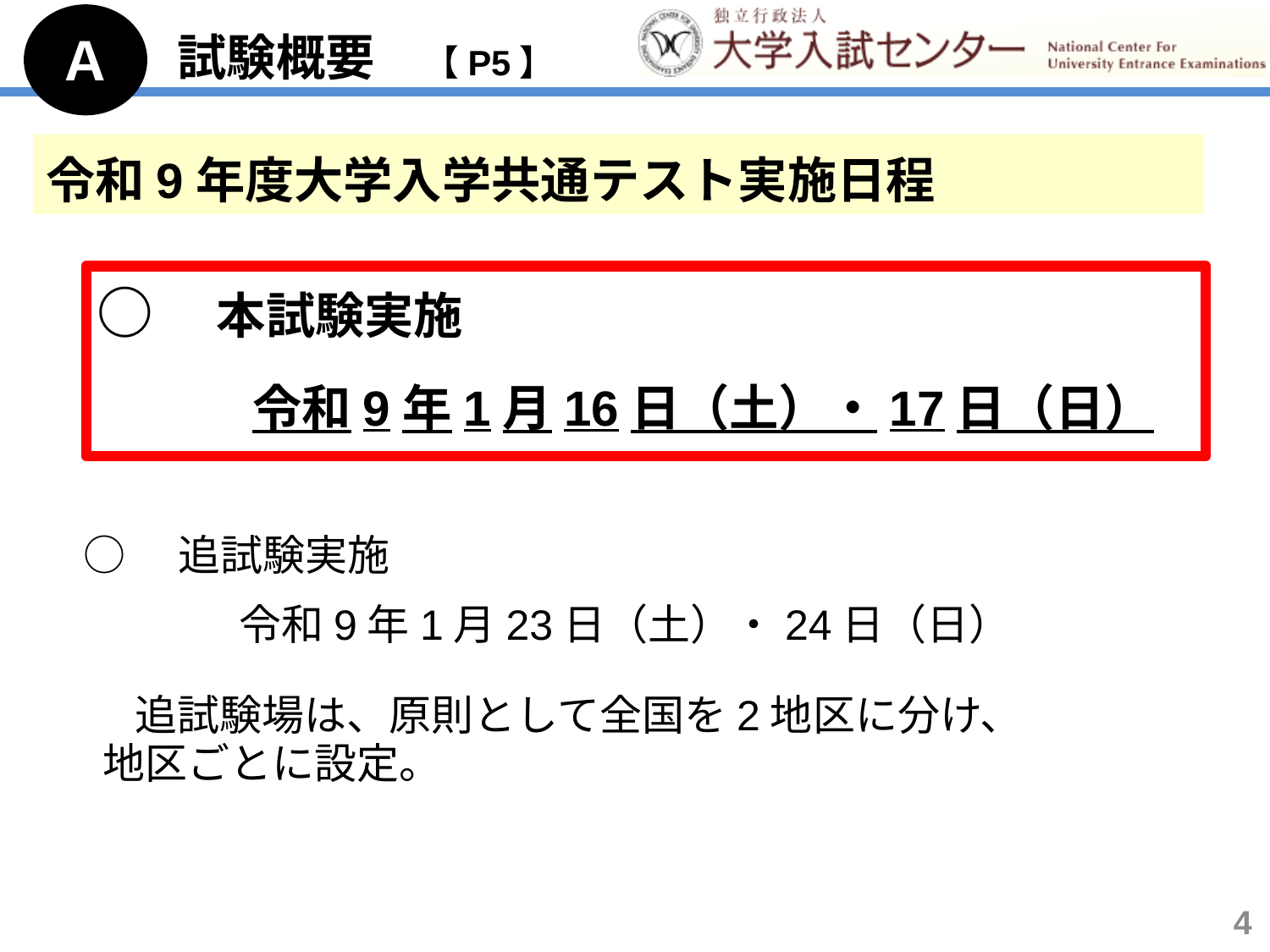

Ａ
試験概要　【P5】
令和9年度大学入学共通テスト実施日程

○　本試験実施
　　　令和9年1月16日（土）・17日（日）
○　追試験実施
　 　　  令和9年1月23日（土）・24日（日）
　 追試験場は、原則として全国を2地区に分け、
 地区ごとに設定。

4